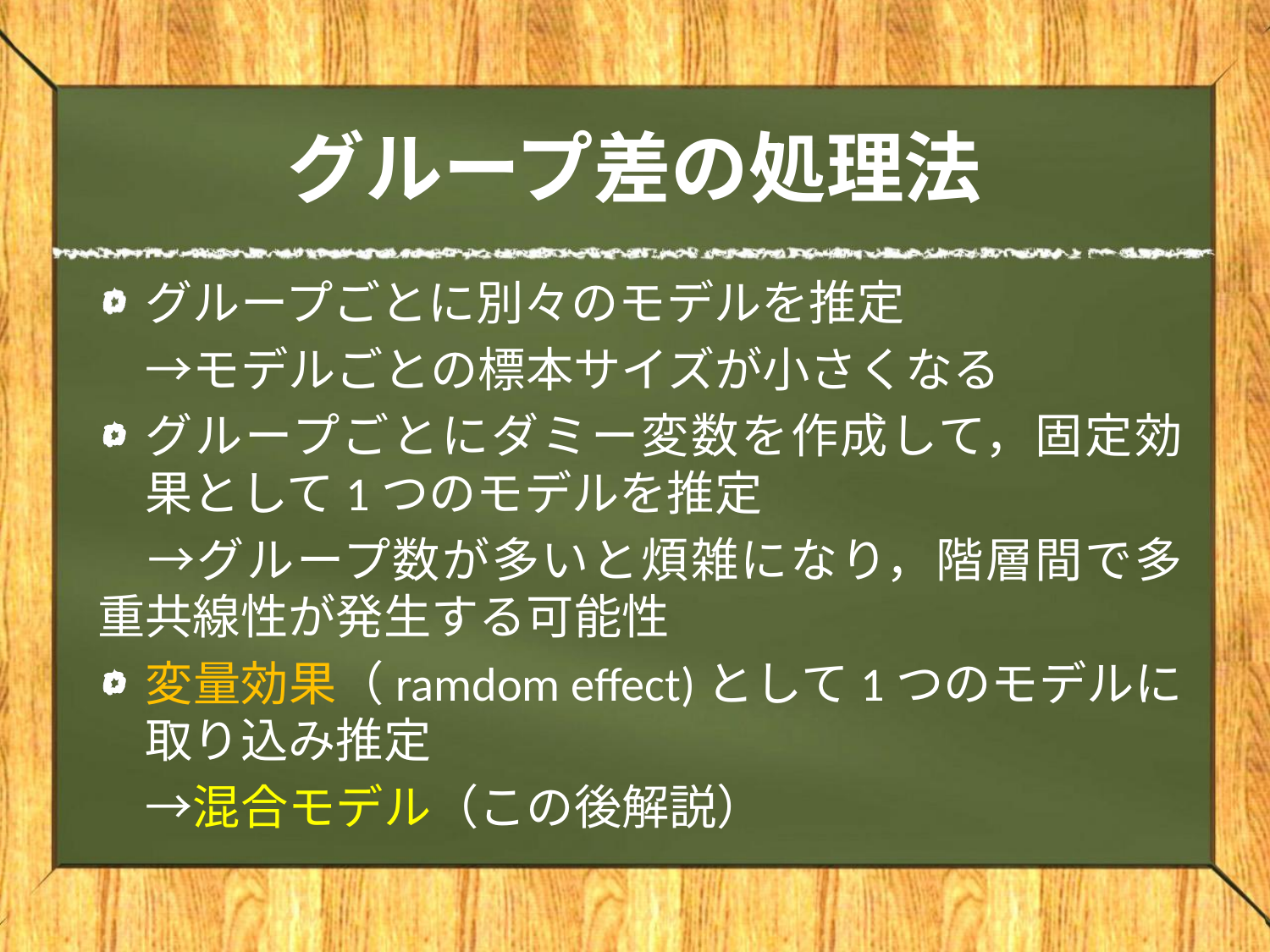

# グループ差の処理法
グループごとに別々のモデルを推定
　→モデルごとの標本サイズが小さくなる
グループごとにダミー変数を作成して，固定効果として1つのモデルを推定
　→グループ数が多いと煩雑になり，階層間で多重共線性が発生する可能性
変量効果（ramdom effect)として1つのモデルに取り込み推定
　→混合モデル（この後解説）